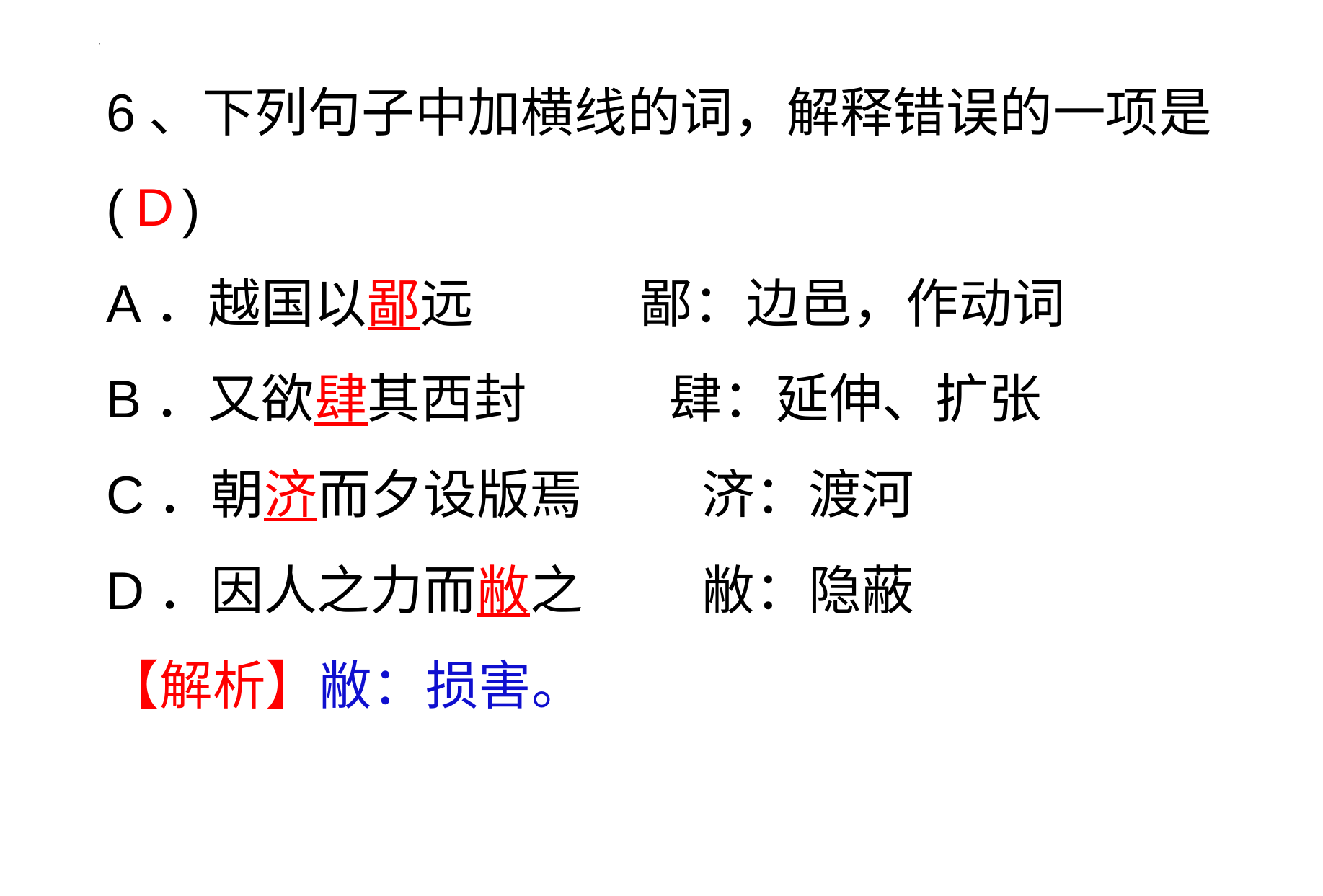

6、下列句子中加横线的词，解释错误的一项是(    )
A．越国以鄙远              鄙：边邑，作动词
B．又欲肆其西封            肆：延伸、扩张
C．朝济而夕设版焉          济：渡河
D．因人之力而敝之          敝：隐蔽
【解析】敝：损害。
D